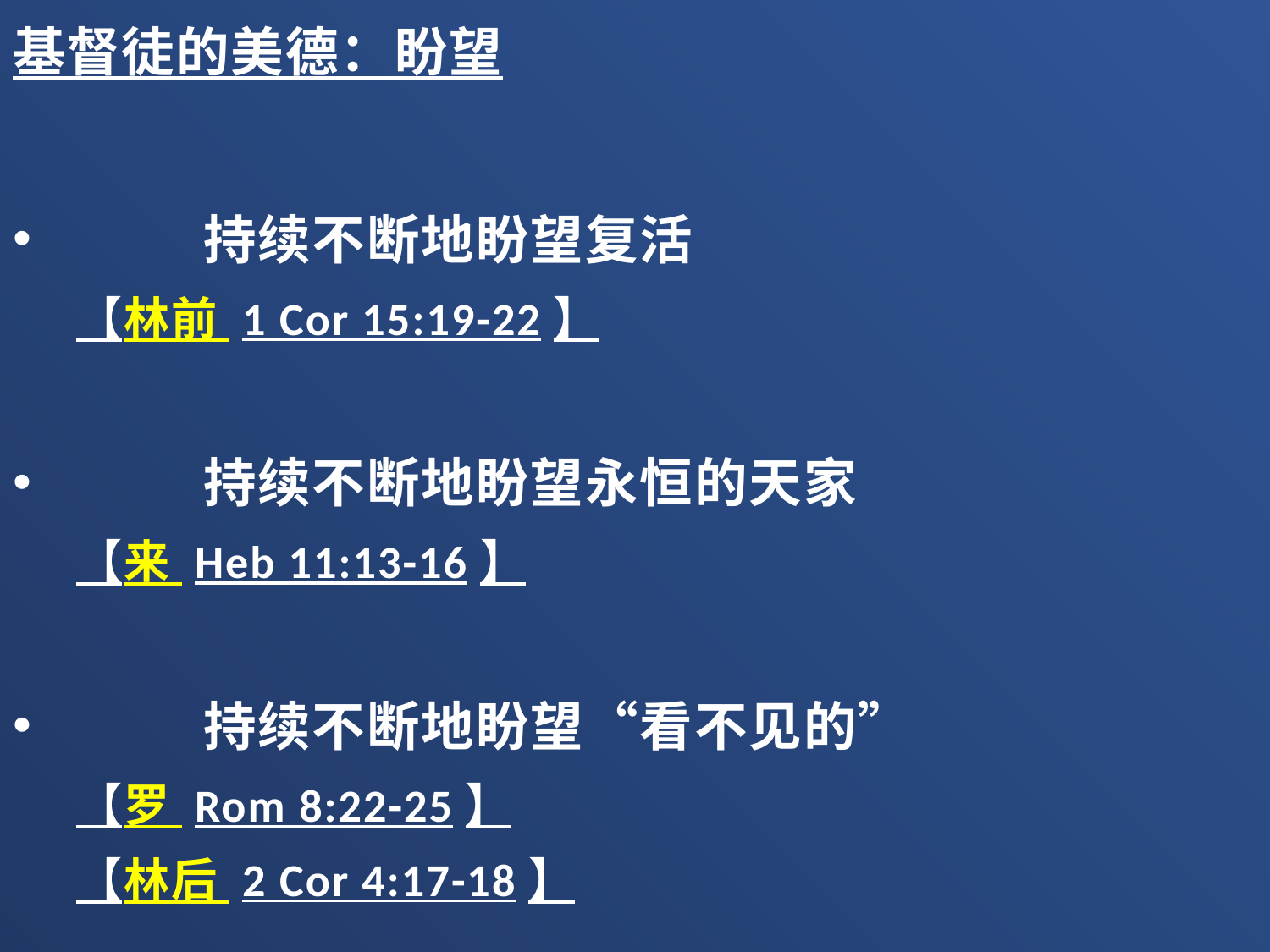

基督徒的美德：盼望

	持续不断地盼望复活
【林前 1 Cor 15:19-22】

	持续不断地盼望永恒的天家
【来 Heb 11:13-16】

	持续不断地盼望“看不见的”
【罗 Rom 8:22-25】
【林后 2 Cor 4:17-18】